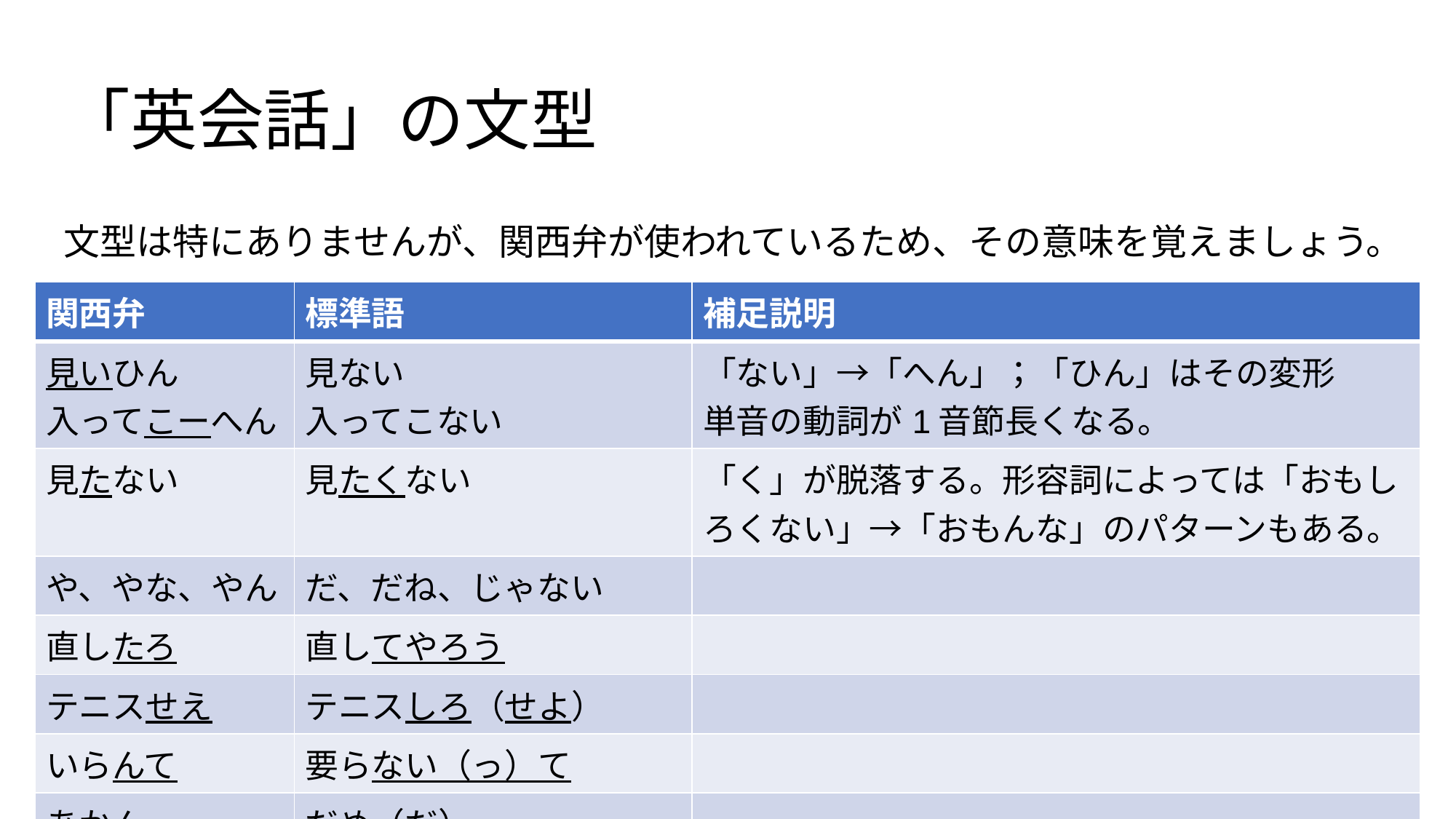

# 「英会話」の文型
文型は特にありませんが、関西弁が使われているため、その意味を覚えましょう。
| 関西弁 | 標準語 | 補足説明 |
| --- | --- | --- |
| 見いひん 入ってこーへん | 見ない 入ってこない | 「ない」→「へん」；「ひん」はその変形 単音の動詞が1音節長くなる。 |
| 見たない | 見たくない | 「く」が脱落する。形容詞によっては「おもしろくない」→「おもんな」のパターンもある。 |
| や、やな、やん | だ、だね、じゃない |  |
| 直したろ | 直してやろう |  |
| テニスせえ | テニスしろ（せよ） |  |
| いらんて | 要らない（っ）て |  |
| あかん | だめ（だ） |  |